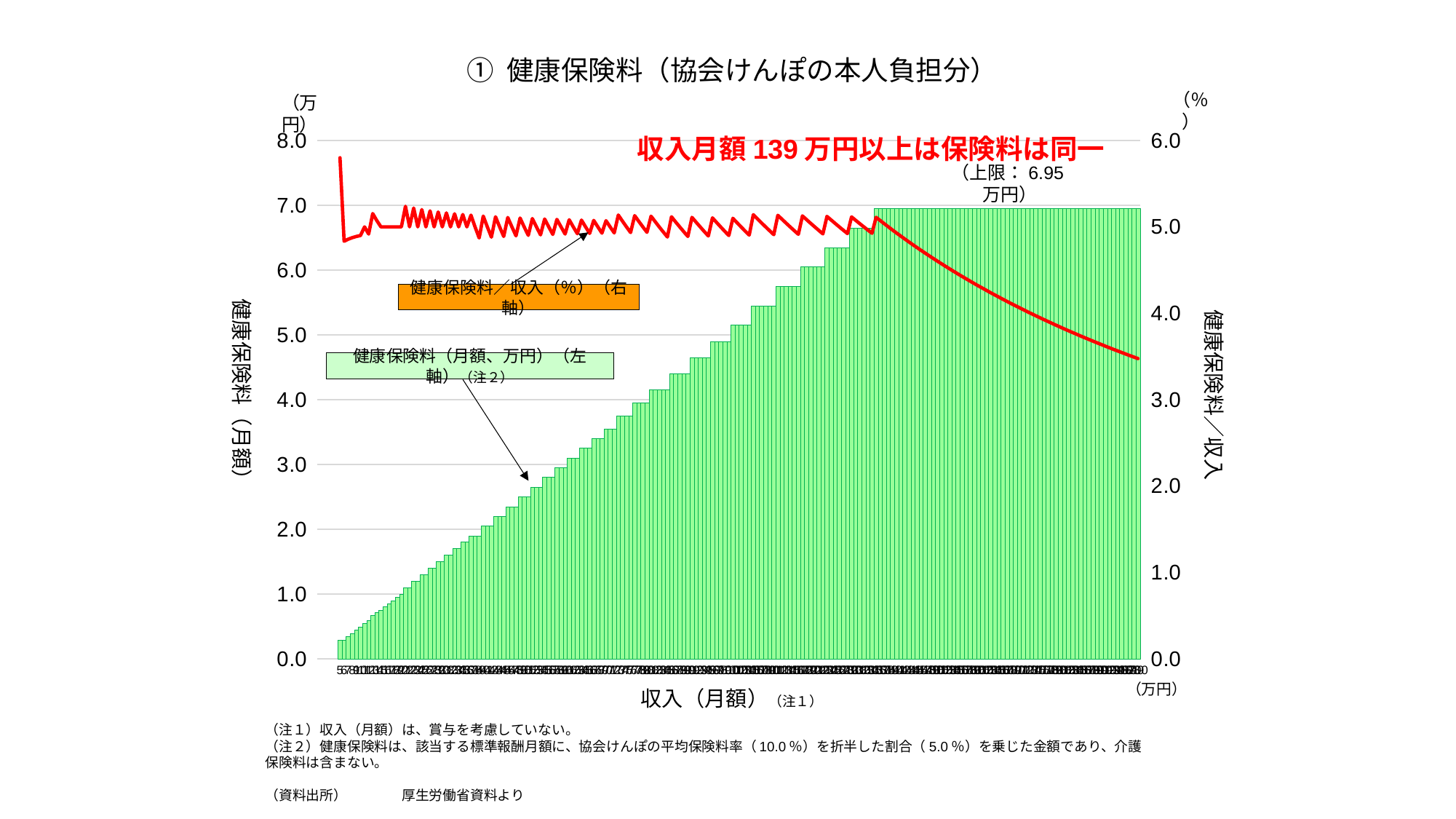

① 健康保険料（協会けんぽの本人負担分）
（％）
（万円）

### Chart

| Category | 健康保険料（万円） | 健康保険料／収入（％） |
|---|---|---|
|  | None | None |
|  | None | None |
|  | None | None |
|  | None | None |
|  | None | None |
| 5 | 0.29 | 5.799999999999999 |
| 6 | 0.29 | 4.833333333333333 |
| 7 | 0.34 | 4.857142857142857 |
| 8 | 0.39 | 4.875 |
| 9 | 0.44 | 4.888888888888889 |
| 10 | 0.49 | 4.9 |
| 11 | 0.55 | 5.000000000000001 |
| 12 | 0.59 | 4.916666666666667 |
| 13 | 0.67 | 5.153846153846154 |
| 14 | 0.71 | 5.071428571428571 |
| 15 | 0.75 | 5.0 |
| 16 | 0.8 | 5.0 |
| 17 | 0.85 | 5.0 |
| 18 | 0.9 | 5.0 |
| 19 | 0.95 | 5.0 |
| 20 | 1.0 | 5.0 |
| 21 | 1.1 | 5.238095238095239 |
| 22 | 1.1 | 5.000000000000001 |
| 23 | 1.2 | 5.217391304347826 |
| 24 | 1.2 | 5.0 |
| 25 | 1.3 | 5.2 |
| 26 | 1.3 | 5.0 |
| 27 | 1.4 | 5.185185185185185 |
| 28 | 1.4 | 5.0 |
| 29 | 1.5 | 5.172413793103448 |
| 30 | 1.5 | 5.0 |
| 31 | 1.6 | 5.161290322580645 |
| 32 | 1.6 | 5.0 |
| 33 | 1.7 | 5.151515151515151 |
| 34 | 1.7 | 5.0 |
| 35 | 1.8 | 5.142857142857143 |
| 36 | 1.8 | 5.0 |
| 37 | 1.9 | 5.135135135135135 |
| 38 | 1.9 | 5.0 |
| 39 | 1.9 | 4.871794871794871 |
| 40 | 2.05 | 5.124999999999999 |
| 41 | 2.05 | 4.999999999999999 |
| 42 | 2.05 | 4.8809523809523805 |
| 43 | 2.2 | 5.116279069767443 |
| 44 | 2.2 | 5.000000000000001 |
| 45 | 2.2 | 4.888888888888889 |
| 46 | 2.35 | 5.108695652173913 |
| 47 | 2.35 | 5.0 |
| 48 | 2.35 | 4.895833333333333 |
| 49 | 2.5 | 5.1020408163265305 |
| 50 | 2.5 | 5.0 |
| 51 | 2.5 | 4.901960784313726 |
| 52 | 2.65 | 5.096153846153846 |
| 53 | 2.65 | 5.0 |
| 54 | 2.65 | 4.907407407407407 |
| 55 | 2.8 | 5.090909090909091 |
| 56 | 2.8 | 5.0 |
| 57 | 2.8 | 4.912280701754386 |
| 58 | 2.95 | 5.086206896551724 |
| 59 | 2.95 | 5.0 |
| 60 | 2.95 | 4.916666666666667 |
| 61 | 3.1 | 5.081967213114754 |
| 62 | 3.1 | 5.0 |
| 63 | 3.1 | 4.920634920634921 |
| 64 | 3.25 | 5.078125 |
| 65 | 3.25 | 5.0 |
| 66 | 3.25 | 4.924242424242424 |
| 67 | 3.4 | 5.074626865671642 |
| 68 | 3.4 | 5.0 |
| 69 | 3.4 | 4.927536231884058 |
| 70 | 3.55 | 5.071428571428571 |
| 71 | 3.55 | 5.0 |
| 72 | 3.55 | 4.930555555555555 |
| 73 | 3.75 | 5.136986301369863 |
| 74 | 3.75 | 5.0675675675675675 |
| 75 | 3.75 | 5.0 |
| 76 | 3.75 | 4.934210526315789 |
| 77 | 3.95 | 5.12987012987013 |
| 78 | 3.95 | 5.064102564102564 |
| 79 | 3.95 | 5.0 |
| 80 | 3.95 | 4.9375 |
| 81 | 4.15 | 5.123456790123457 |
| 82 | 4.15 | 5.060975609756098 |
| 83 | 4.15 | 5.000000000000001 |
| 84 | 4.15 | 4.940476190476192 |
| 85 | 4.15 | 4.882352941176471 |
| 86 | 4.4 | 5.116279069767443 |
| 87 | 4.4 | 5.057471264367817 |
| 88 | 4.4 | 5.000000000000001 |
| 89 | 4.4 | 4.943820224719102 |
| 90 | 4.4 | 4.888888888888889 |
| 91 | 4.65 | 5.10989010989011 |
| 92 | 4.65 | 5.054347826086957 |
| 93 | 4.65 | 5.000000000000001 |
| 94 | 4.65 | 4.946808510638299 |
| 95 | 4.65 | 4.894736842105264 |
| 96 | 4.9 | 5.104166666666667 |
| 97 | 4.9 | 5.051546391752578 |
| 98 | 4.9 | 5.000000000000001 |
| 99 | 4.9 | 4.94949494949495 |
| 100 | 4.9 | 4.9 |
| 101 | 5.15 | 5.099009900990099 |
| 102 | 5.15 | 5.049019607843137 |
| 103 | 5.15 | 5.0 |
| 104 | 5.15 | 4.951923076923077 |
| 105 | 5.15 | 4.904761904761905 |
| 106 | 5.45 | 5.1415094339622645 |
| 107 | 5.45 | 5.093457943925234 |
| 108 | 5.45 | 5.046296296296297 |
| 109 | 5.45 | 5.0 |
| 110 | 5.45 | 4.954545454545454 |
| 111 | 5.45 | 4.90990990990991 |
| 112 | 5.75 | 5.133928571428571 |
| 113 | 5.75 | 5.088495575221239 |
| 114 | 5.75 | 5.043859649122807 |
| 115 | 5.75 | 5.0 |
| 116 | 5.75 | 4.956896551724138 |
| 117 | 5.75 | 4.914529914529915 |
| 118 | 6.05 | 5.127118644067797 |
| 119 | 6.05 | 5.084033613445378 |
| 120 | 6.05 | 5.041666666666667 |
| 121 | 6.05 | 5.0 |
| 122 | 6.05 | 4.959016393442623 |
| 123 | 6.05 | 4.91869918699187 |
| 124 | 6.35 | 5.120967741935484 |
| 125 | 6.35 | 5.08 |
| 126 | 6.35 | 5.0396825396825395 |
| 127 | 6.35 | 5.0 |
| 128 | 6.35 | 4.9609375 |
| 129 | 6.35 | 4.922480620155039 |
| 130 | 6.65 | 5.115384615384615 |
| 131 | 6.65 | 5.076335877862595 |
| 132 | 6.65 | 5.037878787878788 |
| 133 | 6.65 | 5.0 |
| 134 | 6.65 | 4.962686567164179 |
| 135 | 6.65 | 4.925925925925926 |
| 136 | 6.95 | 5.110294117647059 |
| 137 | 6.95 | 5.072992700729927 |
| 138 | 6.95 | 5.036231884057971 |
| 139 | 6.95 | 5.0 |
| 140 | 6.95 | 4.964285714285714 |
| 141 | 6.95 | 4.929078014184397 |
| 142 | 6.95 | 4.894366197183099 |
| 143 | 6.95 | 4.86013986013986 |
| 144 | 6.95 | 4.826388888888889 |
| 145 | 6.95 | 4.793103448275862 |
| 146 | 6.95 | 4.760273972602739 |
| 147 | 6.95 | 4.727891156462585 |
| 148 | 6.95 | 4.695945945945946 |
| 149 | 6.95 | 4.6644295302013425 |
| 150 | 6.95 | 4.633333333333334 |
| 151 | 6.95 | 4.602649006622516 |
| 152 | 6.95 | 4.572368421052632 |
| 153 | 6.95 | 4.542483660130719 |
| 154 | 6.95 | 4.512987012987013 |
| 155 | 6.95 | 4.483870967741935 |
| 156 | 6.95 | 4.455128205128205 |
| 157 | 6.95 | 4.426751592356688 |
| 158 | 6.95 | 4.39873417721519 |
| 159 | 6.95 | 4.371069182389937 |
| 160 | 6.95 | 4.34375 |
| 161 | 6.95 | 4.316770186335404 |
| 162 | 6.95 | 4.290123456790123 |
| 163 | 6.95 | 4.263803680981595 |
| 164 | 6.95 | 4.237804878048781 |
| 165 | 6.95 | 4.212121212121212 |
| 166 | 6.95 | 4.186746987951807 |
| 167 | 6.95 | 4.161676646706587 |
| 168 | 6.95 | 4.136904761904762 |
| 169 | 6.95 | 4.112426035502959 |
| 170 | 6.95 | 4.088235294117647 |
| 171 | 6.95 | 4.064327485380117 |
| 172 | 6.95 | 4.040697674418604 |
| 173 | 6.95 | 4.017341040462428 |
| 174 | 6.95 | 3.9942528735632186 |
| 175 | 6.95 | 3.9714285714285715 |
| 176 | 6.95 | 3.9488636363636362 |
| 177 | 6.95 | 3.926553672316384 |
| 178 | 6.95 | 3.904494382022472 |
| 179 | 6.95 | 3.88268156424581 |
| 180 | 6.95 | 3.861111111111111 |
| 181 | 6.95 | 3.839779005524862 |
| 182 | 6.95 | 3.818681318681319 |
| 183 | 6.95 | 3.797814207650273 |
| 184 | 6.95 | 3.777173913043478 |
| 185 | 6.95 | 3.7567567567567566 |
| 186 | 6.95 | 3.736559139784946 |
| 187 | 6.95 | 3.716577540106952 |
| 188 | 6.95 | 3.6968085106382977 |
| 189 | 6.95 | 3.677248677248677 |
| 190 | 6.95 | 3.6578947368421053 |
| 191 | 6.95 | 3.6387434554973823 |
| 192 | 6.95 | 3.6197916666666665 |
| 193 | 6.95 | 3.6010362694300517 |
| 194 | 6.95 | 3.582474226804124 |
| 195 | 6.95 | 3.5641025641025643 |
| 196 | 6.95 | 3.545918367346939 |
| 197 | 6.95 | 3.527918781725888 |
| 198 | 6.95 | 3.51010101010101 |
| 199 | 6.95 | 3.492462311557789 |
| 200 | 6.95 | 3.475 |
収入月額139万円以上は保険料は同一
（上限：6.95万円）
健康保険料（月額）
健康保険料／収入
健康保険料／収入（％）（右軸）
健康保険料（月額、万円）（左軸）（注２）
（万円）
収入（月額）（注１）
（注１）収入（月額）は、賞与を考慮していない。
（注２）健康保険料は、該当する標準報酬月額に、協会けんぽの平均保険料率（10.0％）を折半した割合（5.0％）を乗じた金額であり、介護保険料は含まない。

（資料出所）　　　　厚生労働省資料より